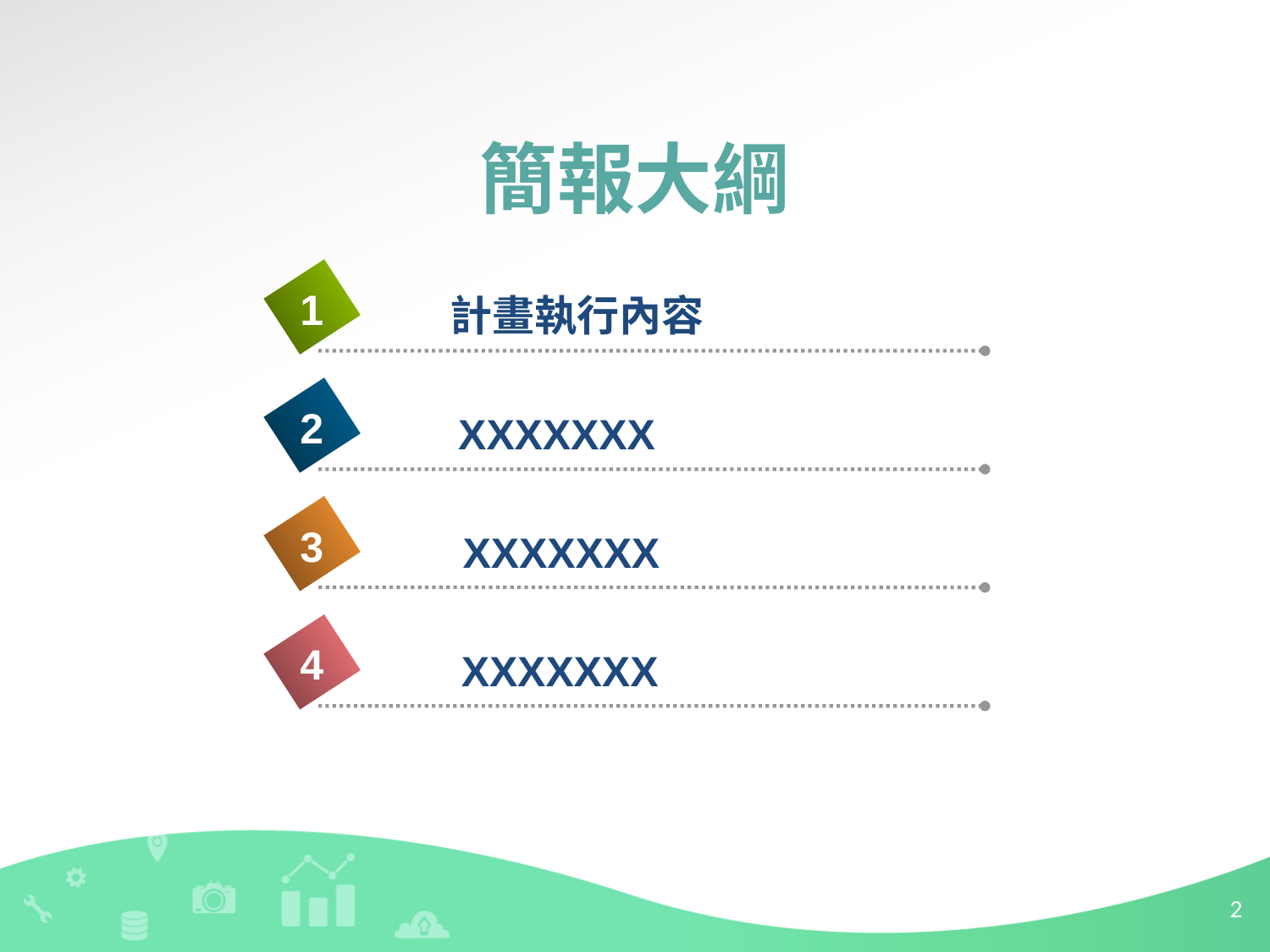

簡報大綱

1
計畫執行內容

2
XXXXXXX

3
XXXXXXX

4
XXXXXXX

2